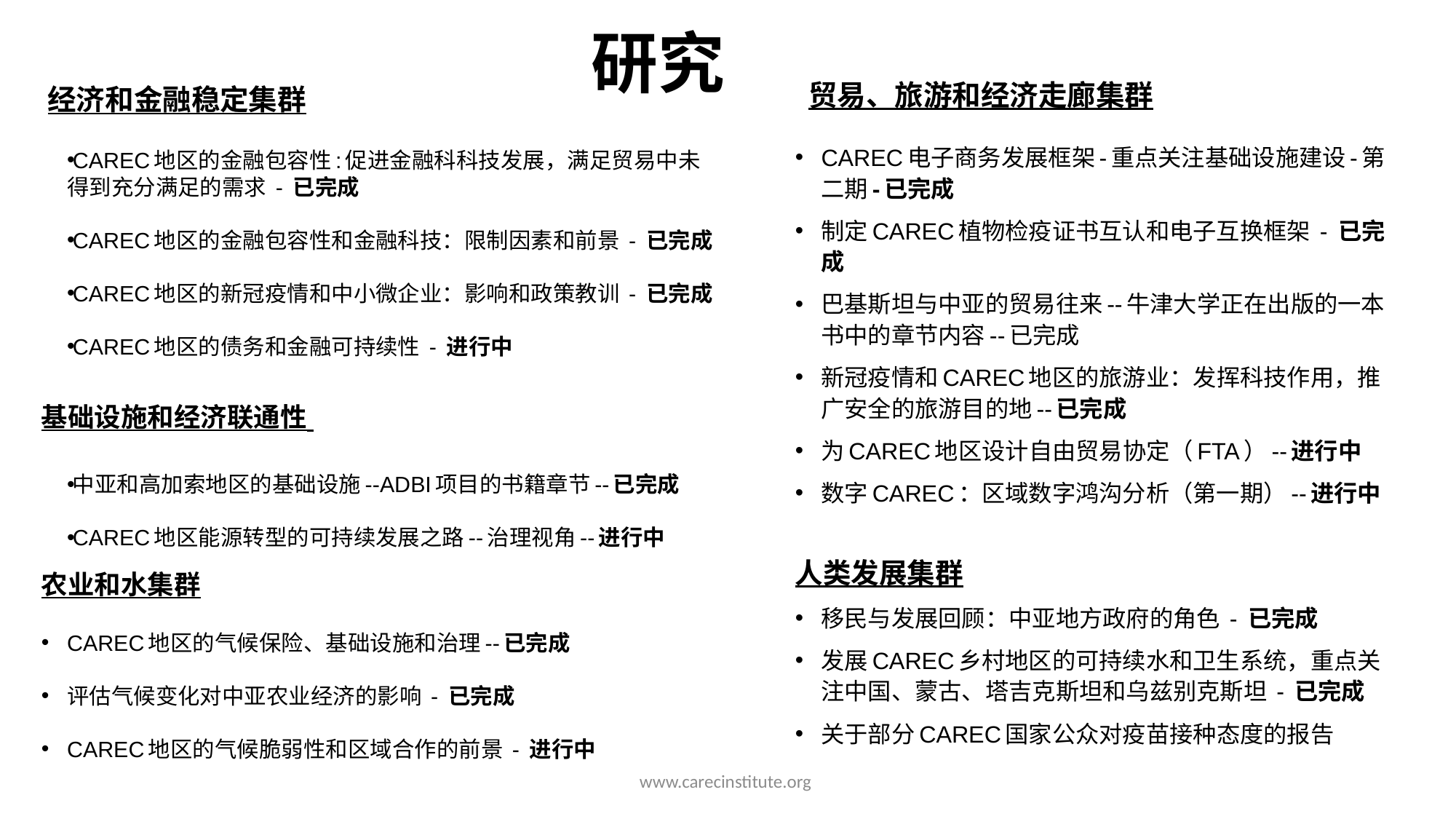

# 研究
经济和金融稳定集群
贸易、旅游和经济走廊集群
CAREC电子商务发展框架-重点关注基础设施建设-第二期-已完成
制定CAREC植物检疫证书互认和电子互换框架 - 已完成
巴基斯坦与中亚的贸易往来--牛津大学正在出版的一本书中的章节内容--已完成
新冠疫情和CAREC地区的旅游业：发挥科技作用，推广安全的旅游目的地--已完成
为CAREC地区设计自由贸易协定（FTA）--进行中
数字CAREC：区域数字鸿沟分析（第一期）--进行中

人类发展集群
移民与发展回顾：中亚地方政府的角色 - 已完成
发展CAREC乡村地区的可持续水和卫生系统，重点关注中国、蒙古、塔吉克斯坦和乌兹别克斯坦 - 已完成
关于部分CAREC国家公众对疫苗接种态度的报告

CAREC地区的金融包容性:促进金融科科技发展，满足贸易中未得到充分满足的需求 - 已完成

CAREC地区的金融包容性和金融科技：限制因素和前景 - 已完成

CAREC地区的新冠疫情和中小微企业：影响和政策教训 - 已完成

CAREC地区的债务和金融可持续性 - 进行中

基础设施和经济联通性

中亚和高加索地区的基础设施--ADBI项目的书籍章节--已完成

CAREC地区能源转型的可持续发展之路--治理视角--进行中

农业和水集群

CAREC地区的气候保险、基础设施和治理--已完成

评估气候变化对中亚农业经济的影响 - 已完成

CAREC地区的气候脆弱性和区域合作的前景 - 进行中

www.carecinstitute.org
2